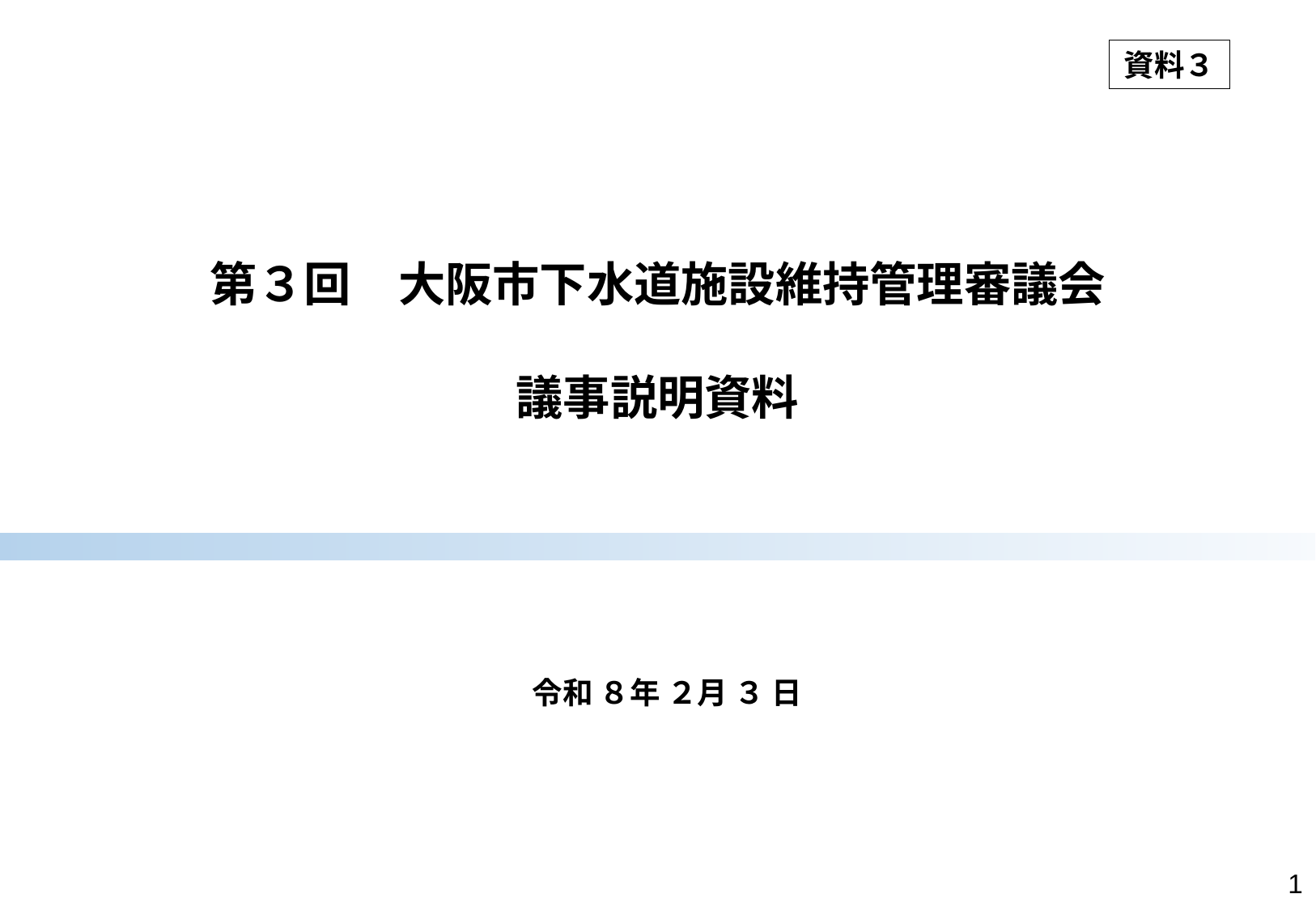

資料３
第３回　大阪市下水道施設維持管理審議会

議事説明資料
令和 ８年 ２月 ３ 日
1